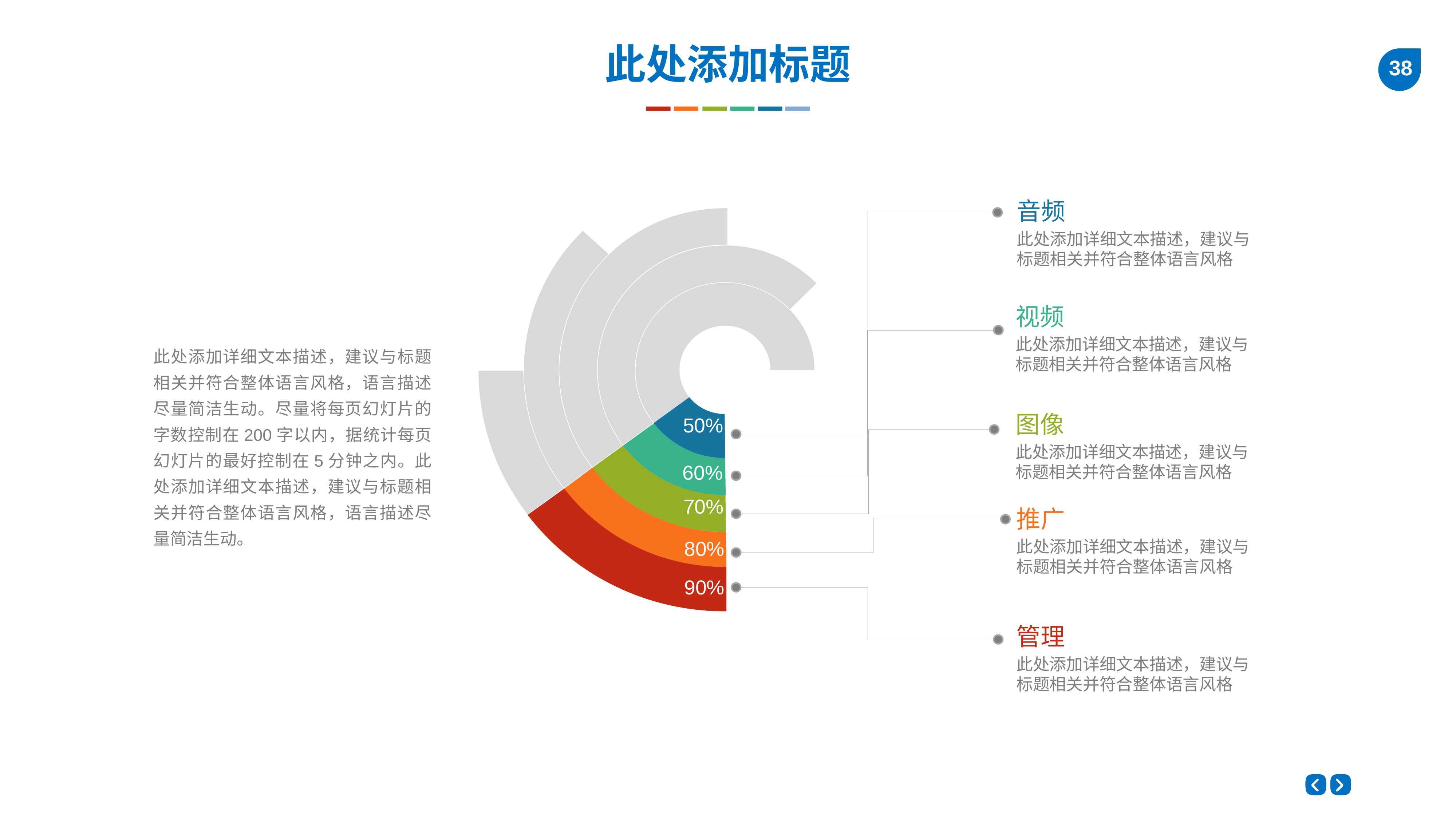

此处添加标题

音频
此处添加详细文本描述，建议与标题相关并符合整体语言风格

50%
60%
70%
80%
90%
视频
此处添加详细文本描述，建议与标题相关并符合整体语言风格

此处添加详细文本描述，建议与标题相关并符合整体语言风格，语言描述尽量简洁生动。尽量将每页幻灯片的字数控制在200字以内，据统计每页幻灯片的最好控制在5分钟之内。此处添加详细文本描述，建议与标题相关并符合整体语言风格，语言描述尽量简洁生动。
图像
此处添加详细文本描述，建议与标题相关并符合整体语言风格

推广
此处添加详细文本描述，建议与标题相关并符合整体语言风格

管理
此处添加详细文本描述，建议与标题相关并符合整体语言风格